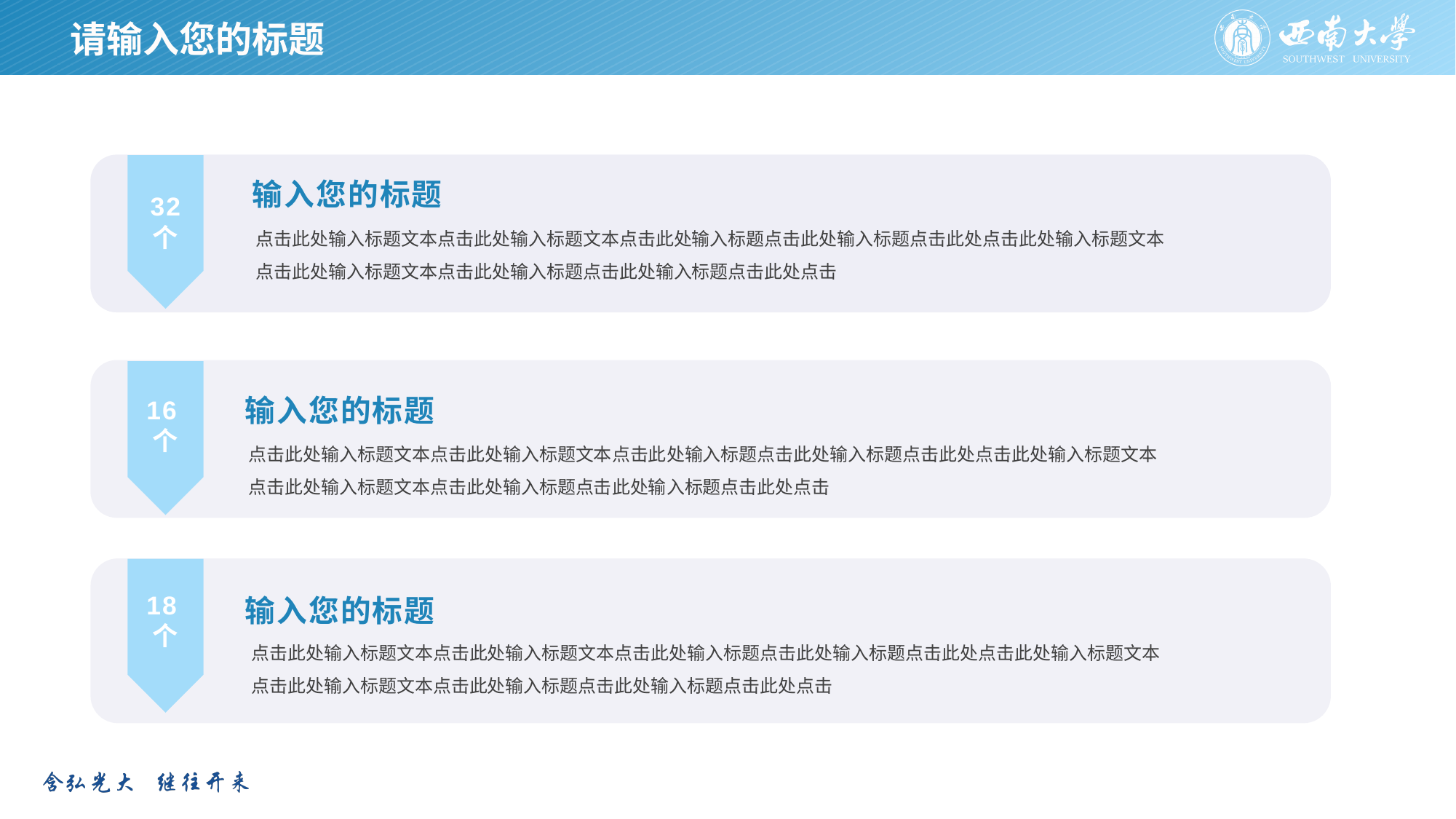

请输入您的标题

输入您的标题

32
个
点击此处输入标题文本点击此处输入标题文本点击此处输入标题点击此处输入标题点击此处点击此处输入标题文本点击此处输入标题文本点击此处输入标题点击此处输入标题点击此处点击

输入您的标题
16个

点击此处输入标题文本点击此处输入标题文本点击此处输入标题点击此处输入标题点击此处点击此处输入标题文本点击此处输入标题文本点击此处输入标题点击此处输入标题点击此处点击

输入您的标题
18个

点击此处输入标题文本点击此处输入标题文本点击此处输入标题点击此处输入标题点击此处点击此处输入标题文本点击此处输入标题文本点击此处输入标题点击此处输入标题点击此处点击